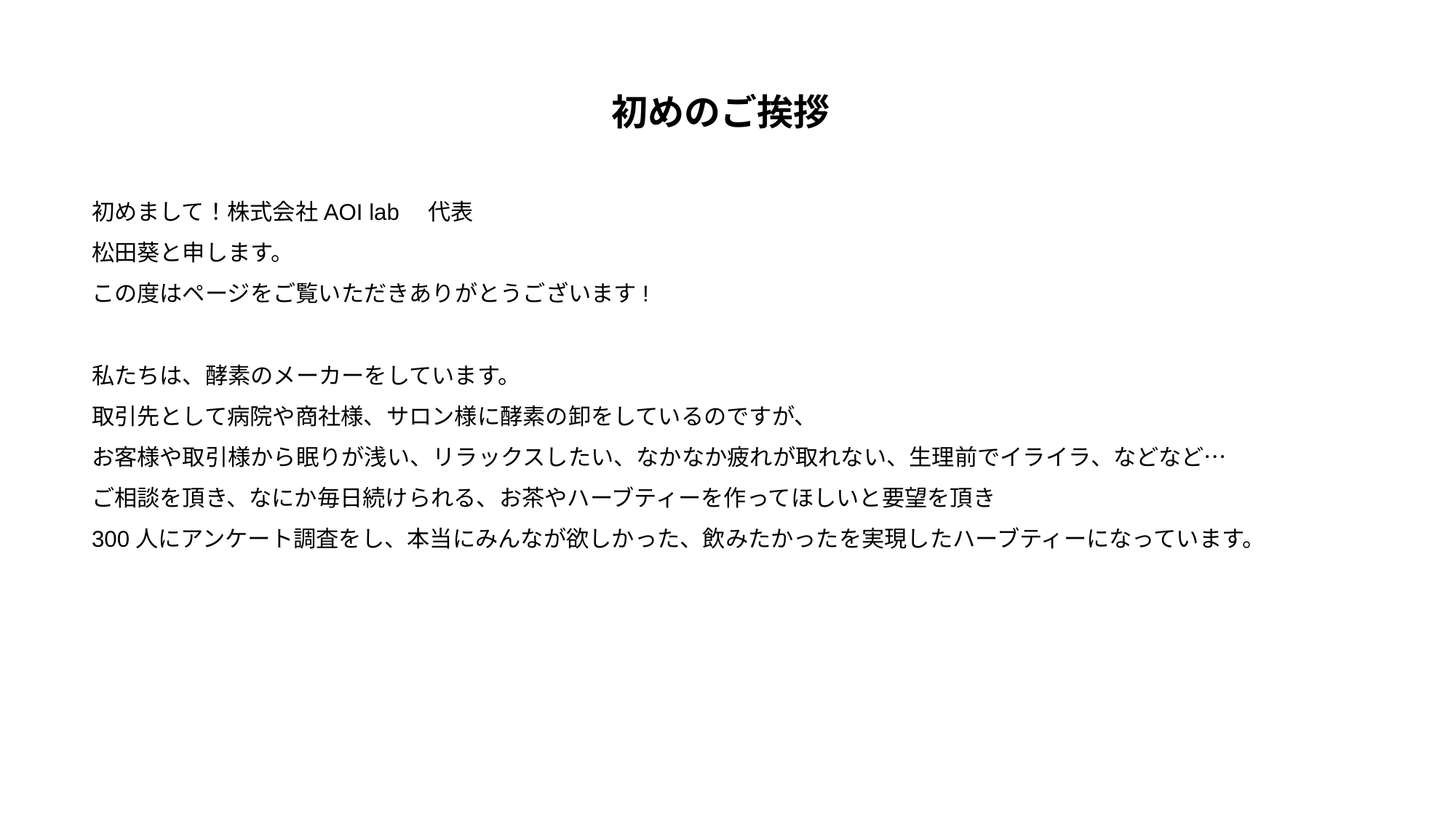

初めのご挨拶
初めまして！株式会社AOI lab　代表
松田葵と申します。
この度はページをご覧いただきありがとうございます!
私たちは、酵素のメーカーをしています。
取引先として病院や商社様、サロン様に酵素の卸をしているのですが、
お客様や取引様から眠りが浅い、リラックスしたい、なかなか疲れが取れない、生理前でイライラ、などなど…
ご相談を頂き、なにか毎日続けられる、お茶やハーブティーを作ってほしいと要望を頂き
300人にアンケート調査をし、本当にみんなが欲しかった、飲みたかったを実現したハーブティーになっています。